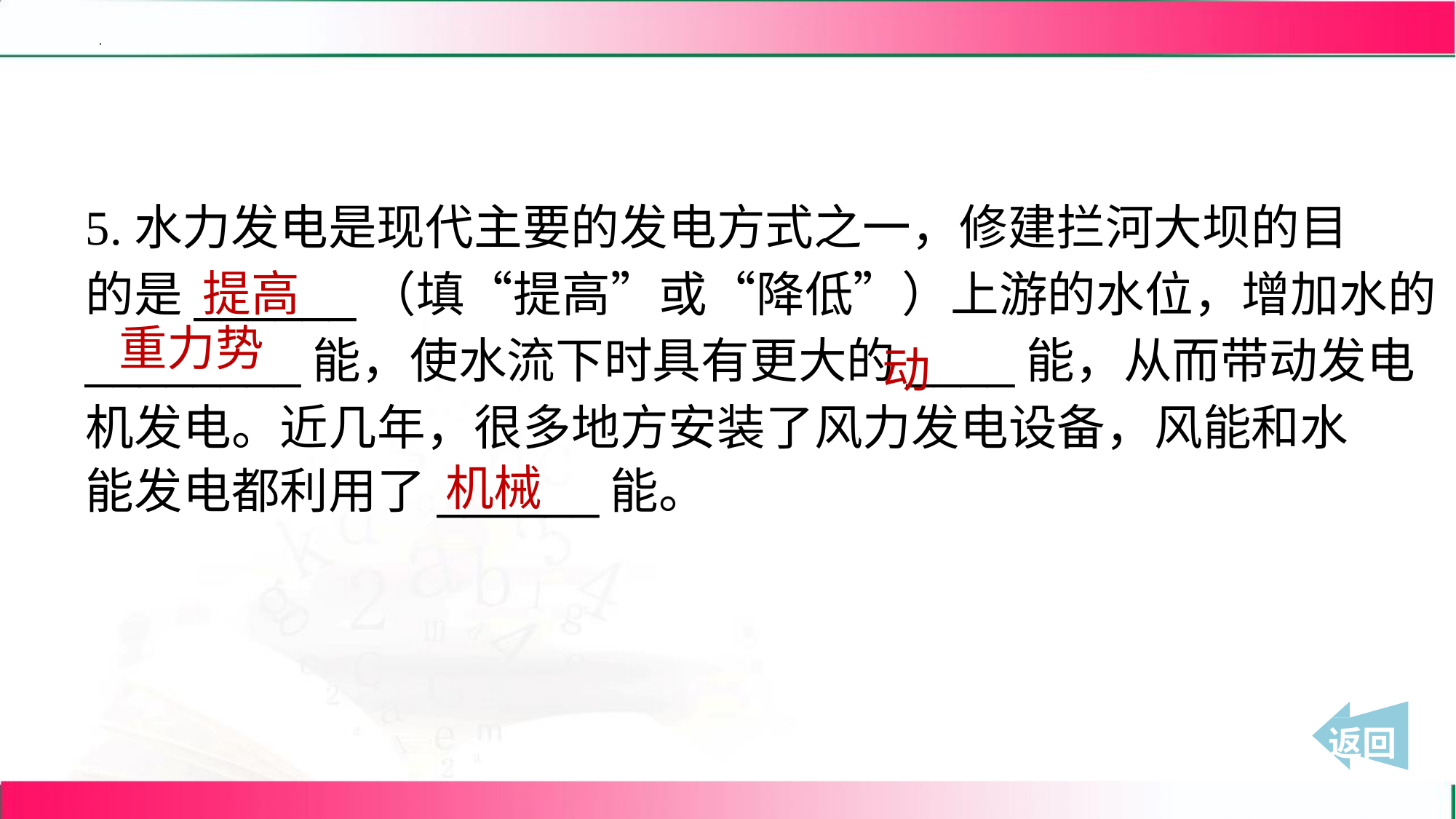

5.水力发电是现代主要的发电方式之一，修建拦河大坝的目
的是______（填“提高”或“降低”）上游的水位，增加水的
________能，使水流下时具有更大的____能，从而带动发电
机发电。近几年，很多地方安装了风力发电设备，风能和水
能发电都利用了______能。
提高
重力势
动
机械
 返回